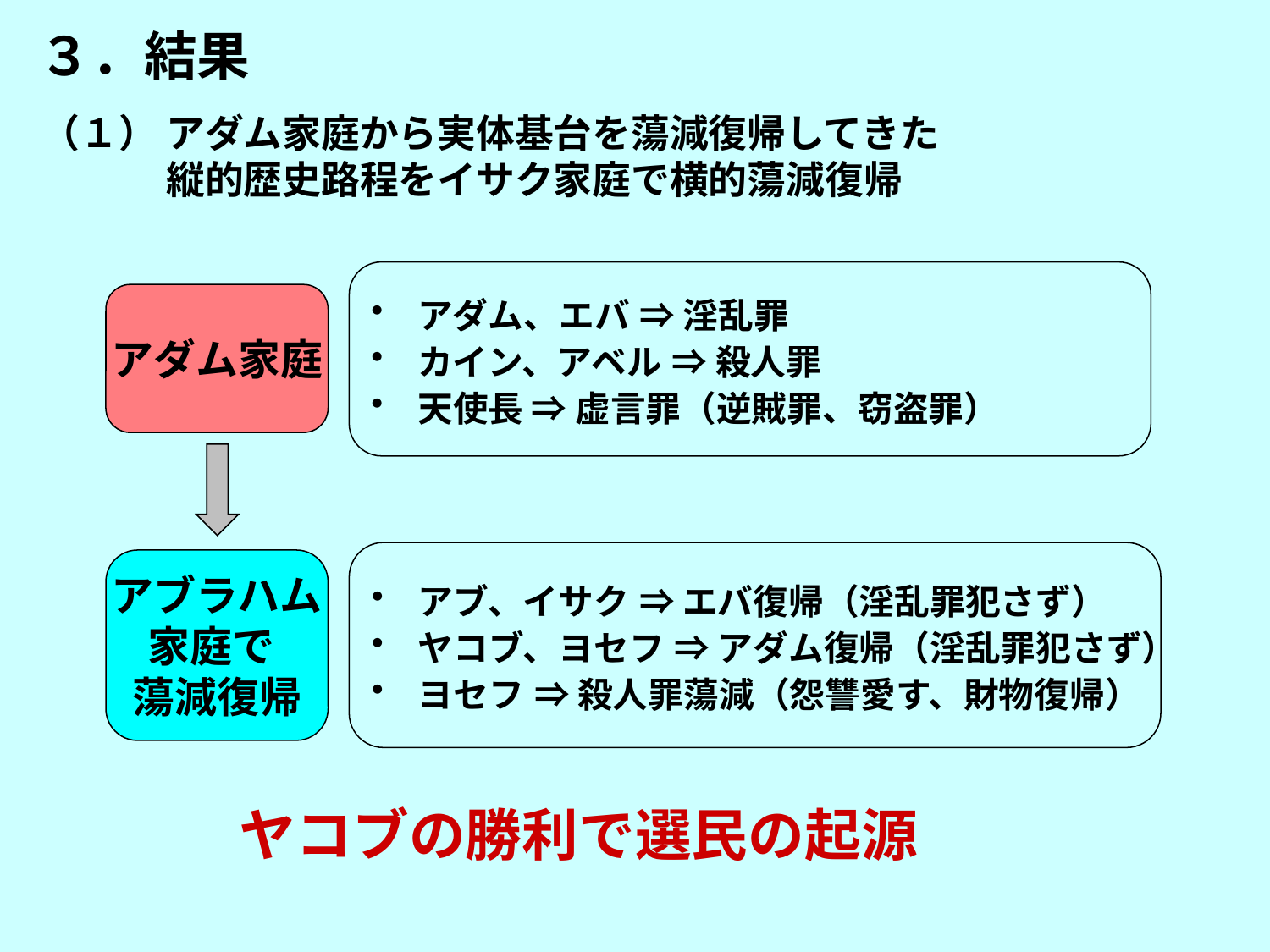

３．結果
（１） アダム家庭から実体基台を蕩減復帰してきた
　　　 縦的歴史路程をイサク家庭で横的蕩減復帰
 アダム、エバ ⇒ 淫乱罪
 カイン、アベル ⇒ 殺人罪
 天使長 ⇒ 虚言罪（逆賊罪、窃盗罪）
アダム家庭

 アブ、イサク ⇒ エバ復帰（淫乱罪犯さず）
 ヤコブ、ヨセフ ⇒ アダム復帰（淫乱罪犯さず）
 ヨセフ ⇒ 殺人罪蕩減（怨讐愛す、財物復帰）
アブラハム
家庭で
蕩減復帰
ヤコブの勝利で選民の起源